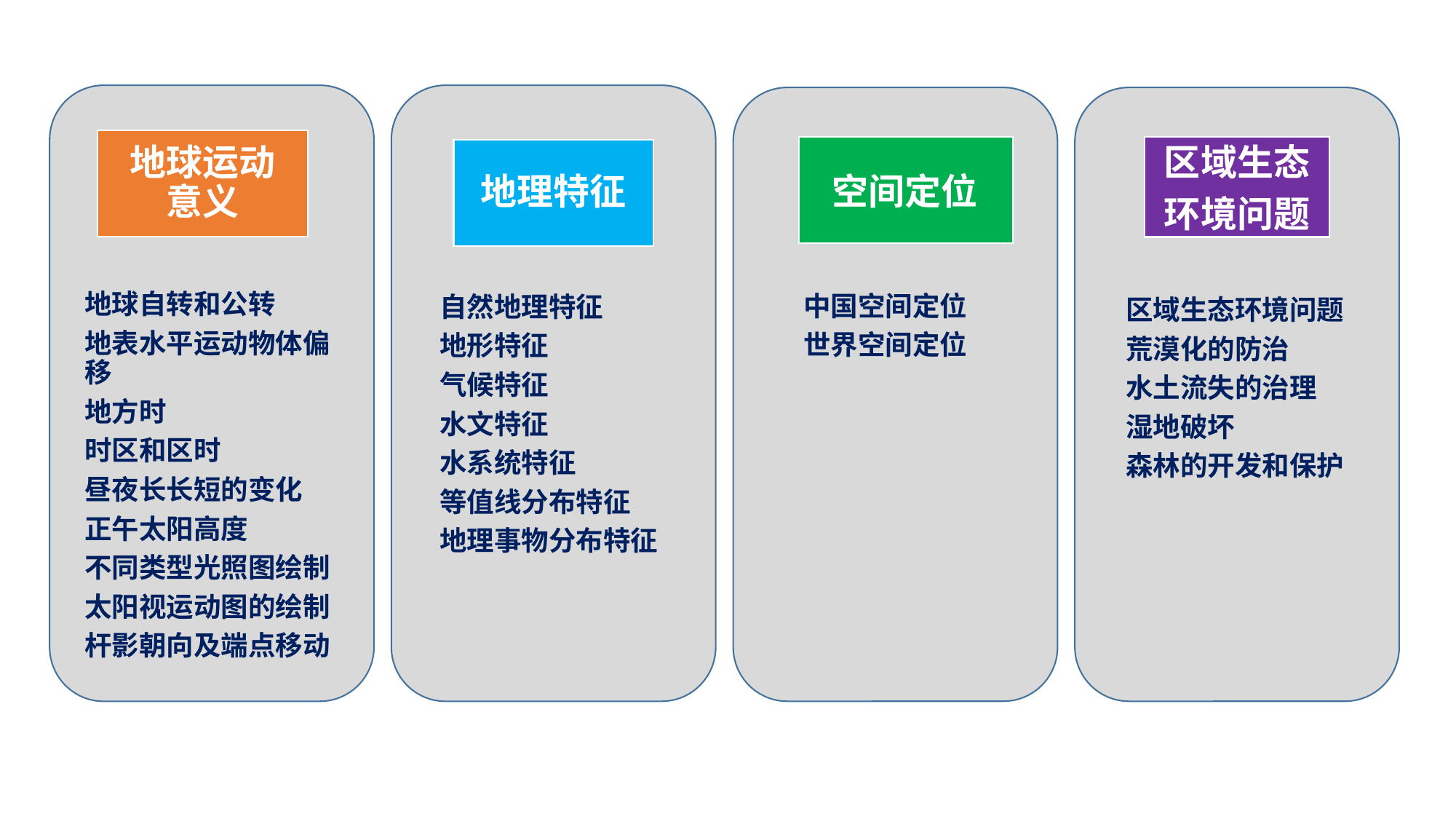

地球运动意义
地球自转和公转
地表水平运动物体偏移
地方时
时区和区时
昼夜长长短的变化
正午太阳高度
不同类型光照图绘制
太阳视运动图的绘制
杆影朝向及端点移动

空间定位

区域生态
环境问题

地理特征
中国空间定位
世界空间定位
区域生态环境问题
荒漠化的防治
水土流失的治理
湿地破坏
森林的开发和保护
自然地理特征
地形特征
气候特征
水文特征
水系统特征
等值线分布特征
地理事物分布特征